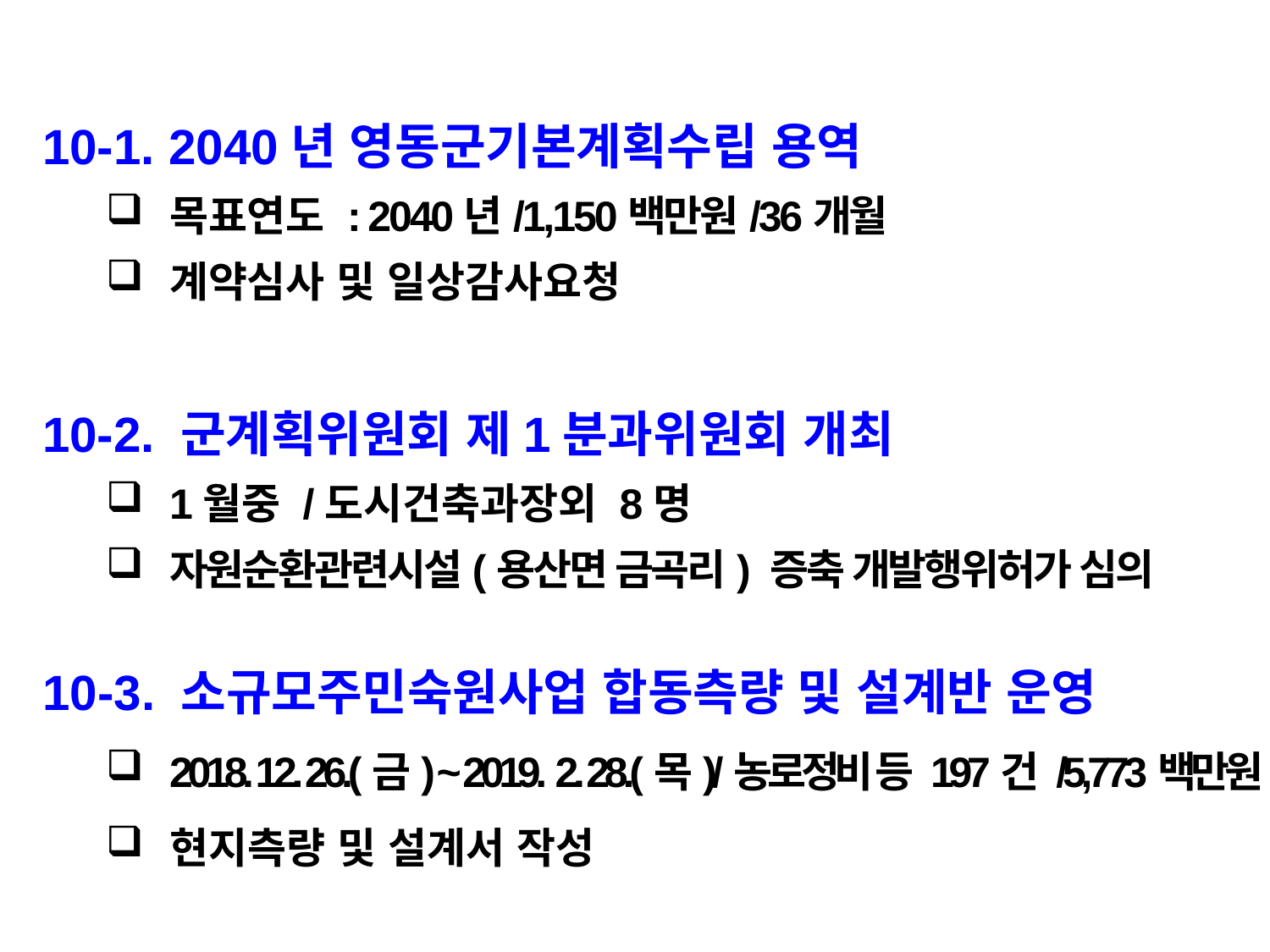

10-1. 2040년 영동군기본계획수립 용역
목표연도 : 2040년/1,150백만원/36개월
계약심사 및 일상감사요청
10-2. 군계획위원회 제1분과위원회 개최
1월중 /도시건축과장외 8명
자원순환관련시설(용산면 금곡리) 증축 개발행위허가 심의
10-3. 소규모주민숙원사업 합동측량 및 설계반 운영
2018. 12. 26.(금) ~ 2019.  2. 28.(목)/농로정비 등 197건 /5,773백만원
현지측량 및 설계서 작성